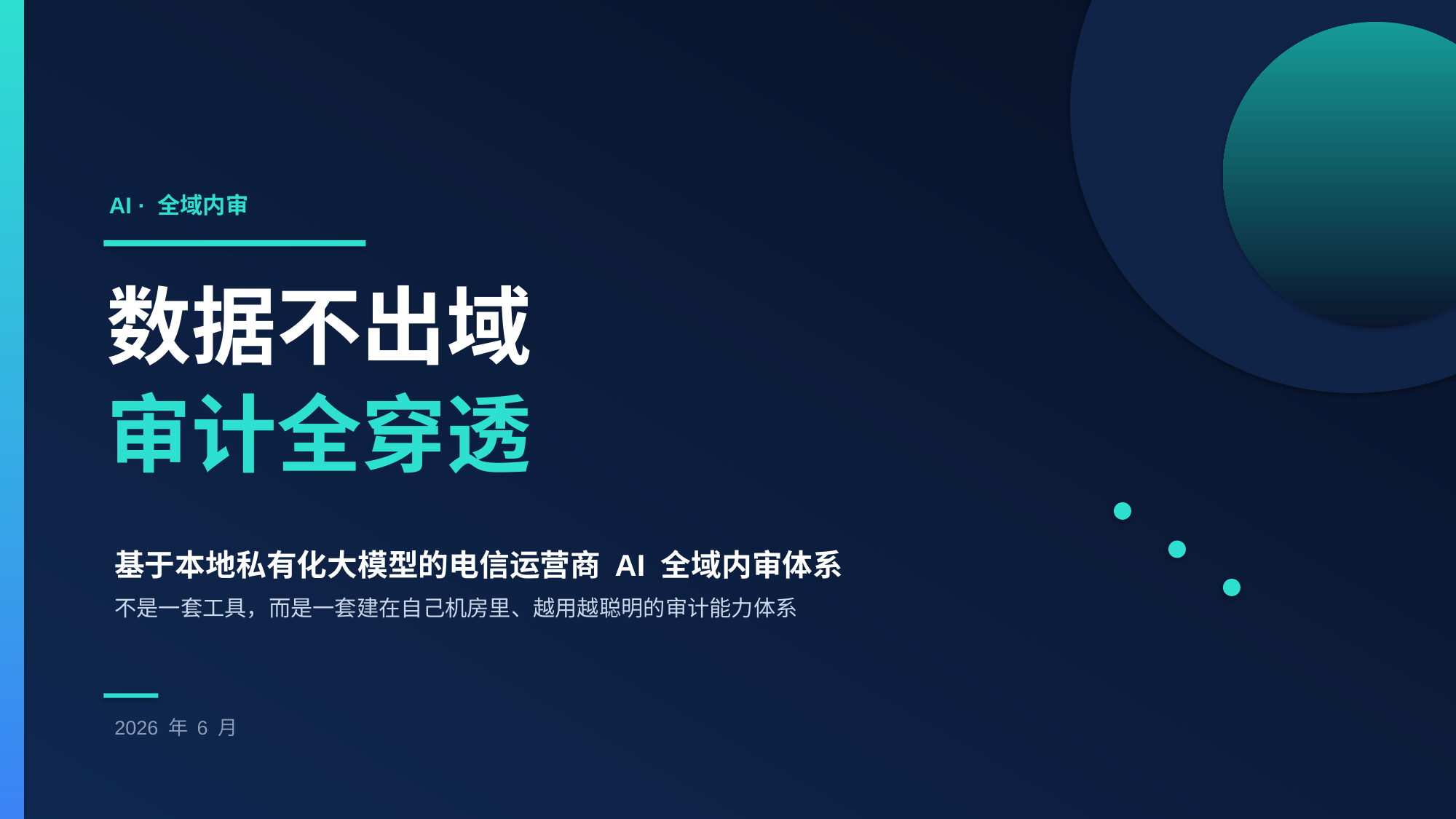

AI · 全域内审

数据不出域
审计全穿透

基于本地私有化大模型的电信运营商 AI 全域内审体系
不是一套工具，而是一套建在自己机房里、越用越聪明的审计能力体系

2026 年 6 月